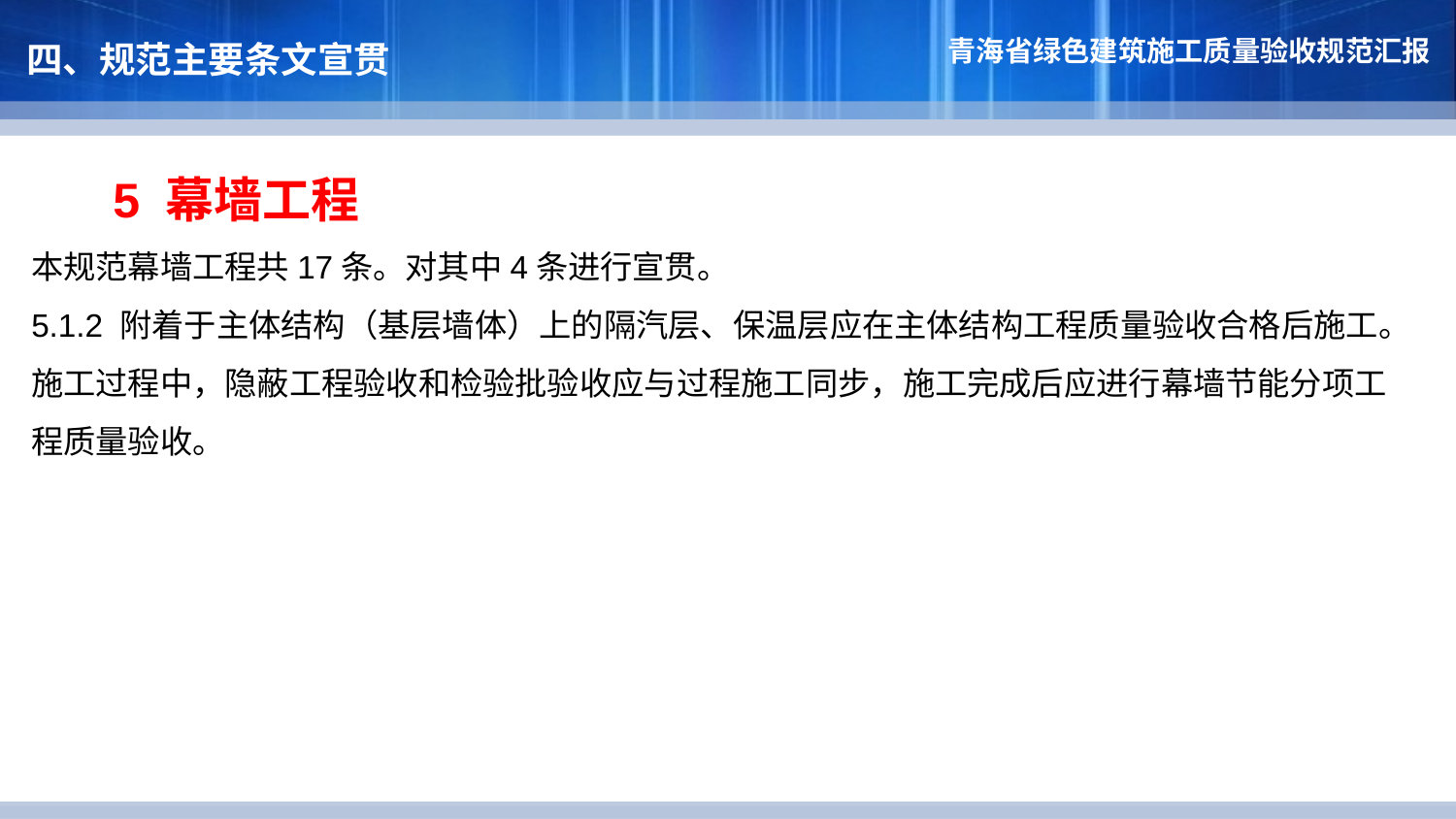

四、规范主要条文宣贯
      5 幕墙工程
本规范幕墙工程共17条。对其中4条进行宣贯。
5.1.2 附着于主体结构（基层墙体）上的隔汽层、保温层应在主体结构工程质量验收合格后施工。施工过程中，隐蔽工程验收和检验批验收应与过程施工同步，施工完成后应进行幕墙节能分项工程质量验收。